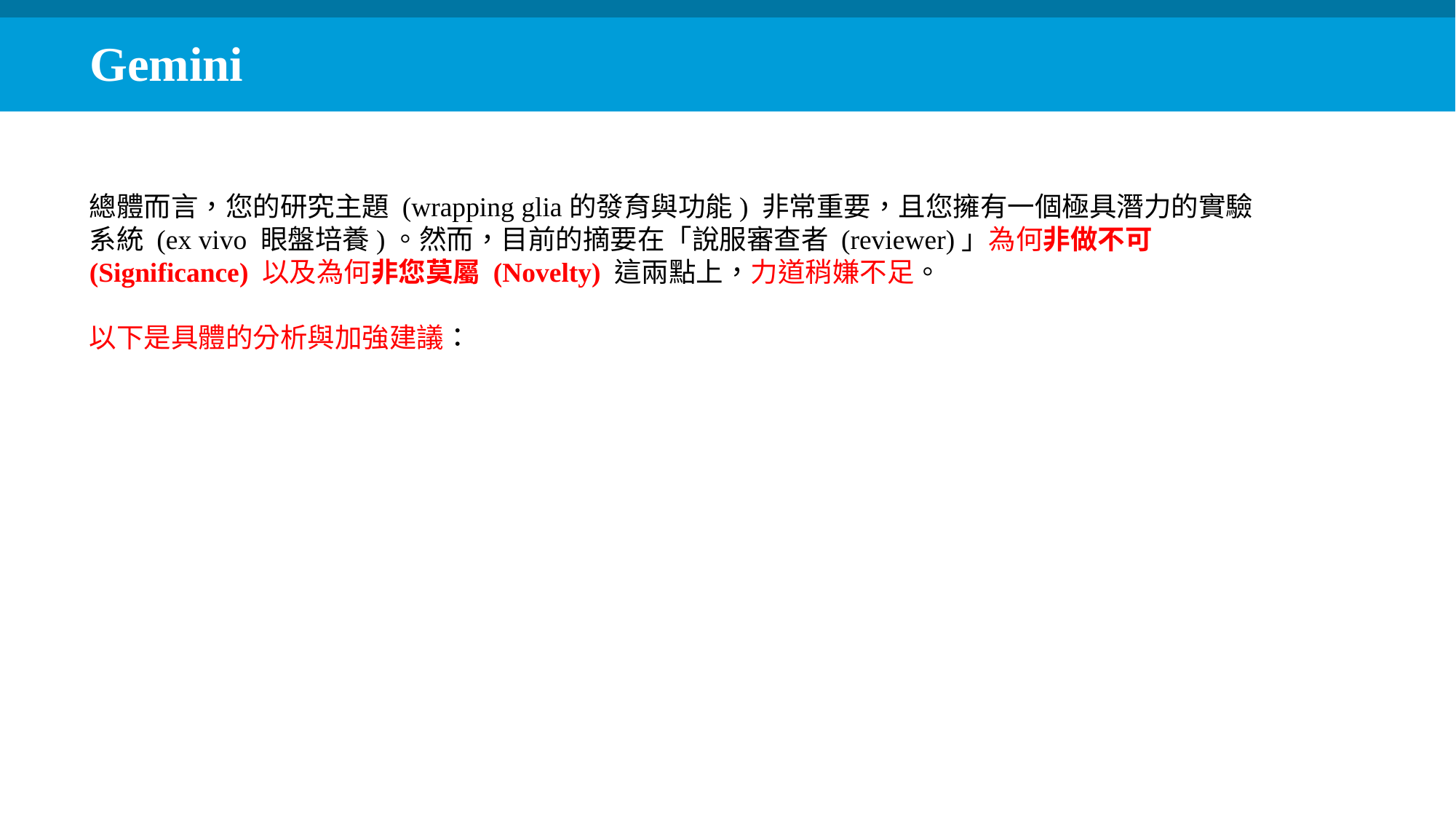

Gemini
總體而言，您的研究主題 (wrapping glia的發育與功能) 非常重要，且您擁有一個極具潛力的實驗系統 (ex vivo 眼盤培養)。然而，目前的摘要在「說服審查者 (reviewer)」為何非做不可 (Significance) 以及為何非您莫屬 (Novelty) 這兩點上，力道稍嫌不足。

以下是具體的分析與加強建議：